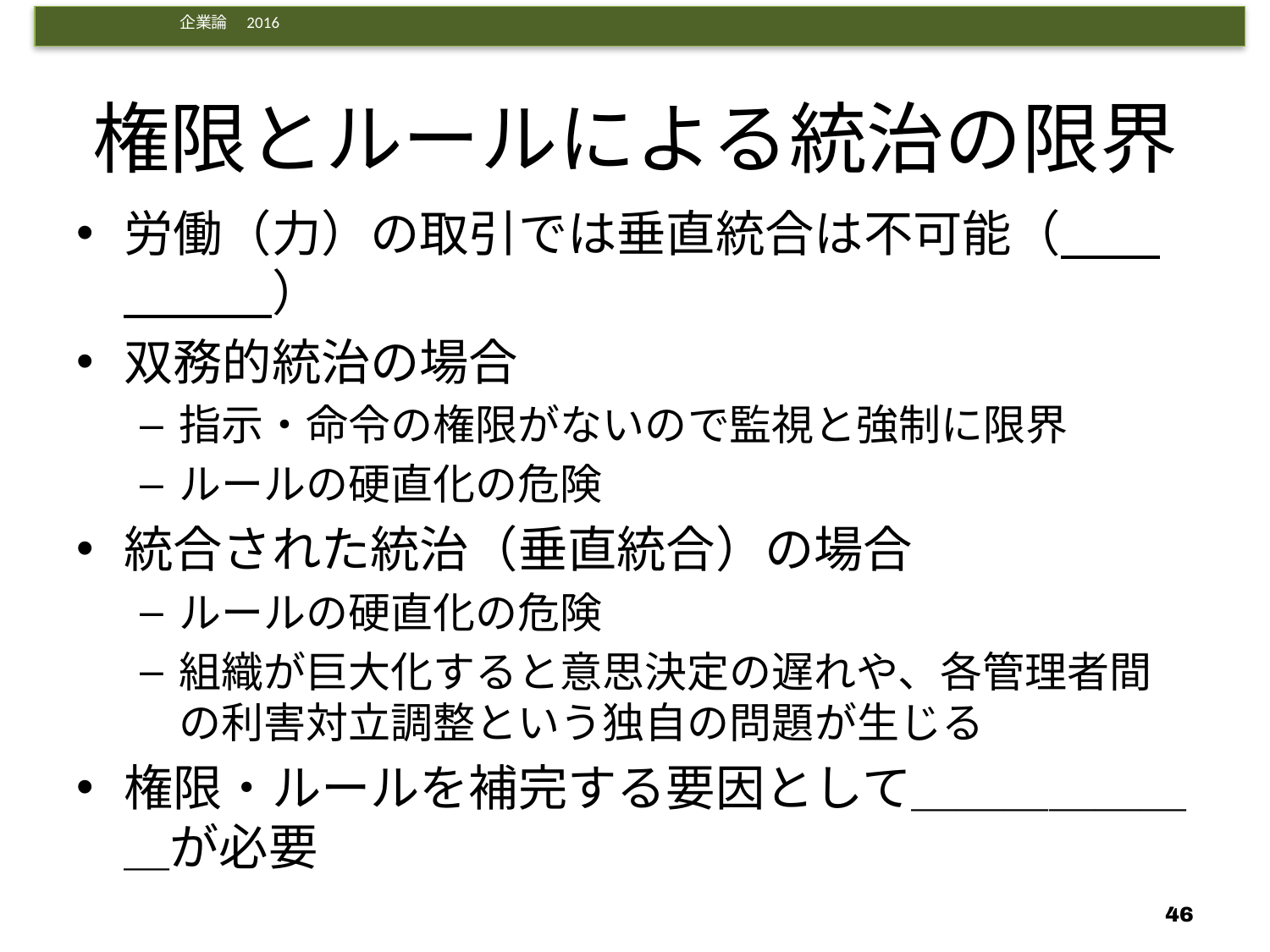

# 権限とルールによる統治の限界
労働（力）の取引では垂直統合は不可能（　　　　　）
双務的統治の場合
指示・命令の権限がないので監視と強制に限界
ルールの硬直化の危険
統合された統治（垂直統合）の場合
ルールの硬直化の危険
組織が巨大化すると意思決定の遅れや、各管理者間の利害対立調整という独自の問題が生じる
権限・ルールを補完する要因として＿＿＿＿＿＿＿が必要
46